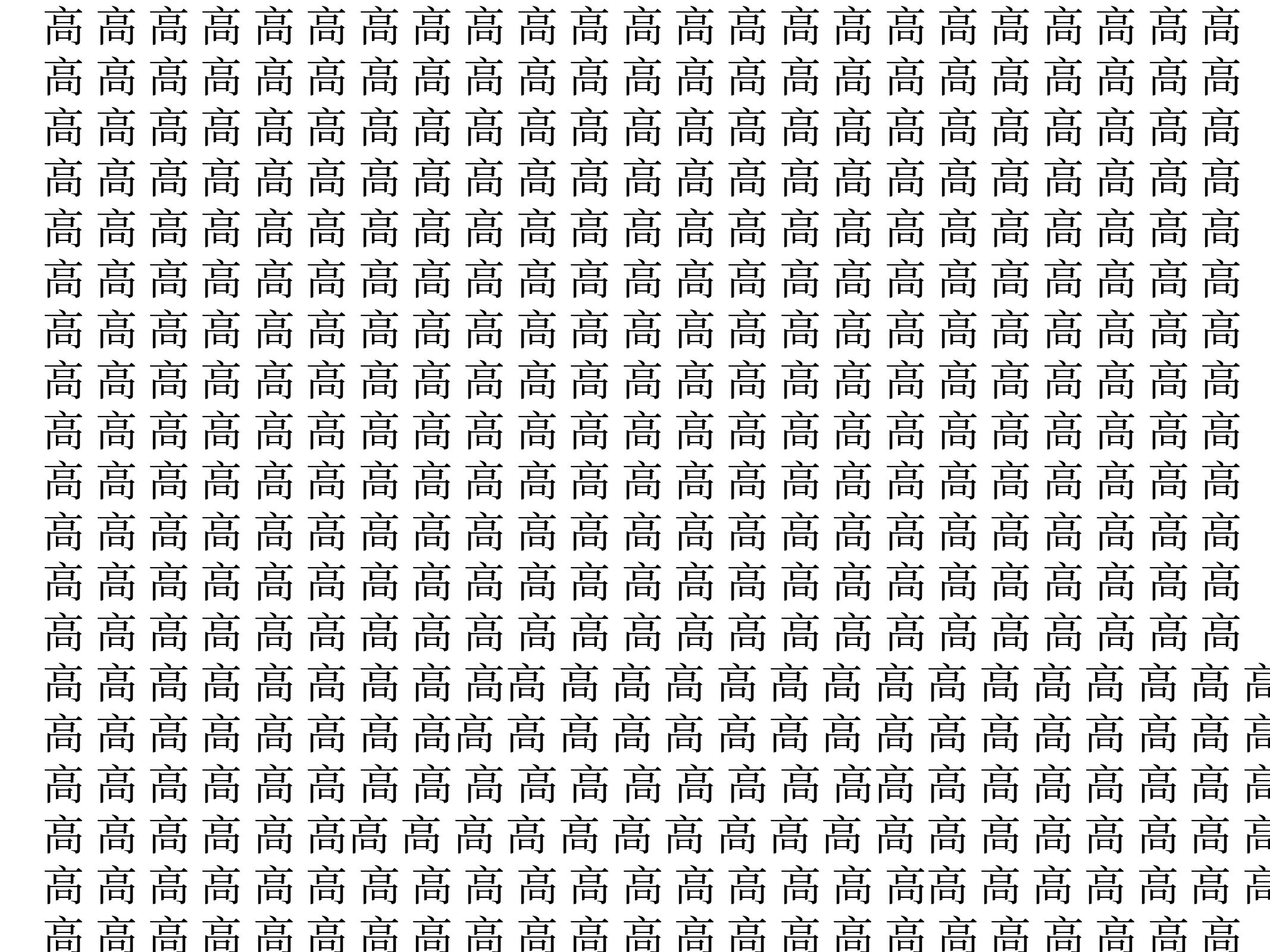

高 高 高 高 高 高 高 高 高 高 高 高 高 高 高 高 高 高 高 高 高 高 高 高 高 高 高 高 高 高 高 高 高 高 高 高 高 高 高 高 高 高 高 高 高 高 高 高 高 高 高 高 高 高 高 高 高 高 高 高 高 高 高 高 高 高 高 高 高 高 高 高 高 高 高 高 高 高 高 高 高 高 高 高 高 高 高 高 高 高 高 高 高 高 高 高 高 高 高 高 高 高 高 高 高 高 高 高 高 高 高 高 高 高 高 高 高 高 高 高 高 高 高 高 高 高 高 高 高 高 高 高 高 高 高 高 高 高 高 高 高 高 高 高 高 高 高 高 高 高 高 高 高 高 高 高 高 高 高 高 高 高 高 高 高 高 高 高 高 高 高 高 高 高 高 高 高 高 高 高 高 高 高 高 高 高 高 高 高 高 高 高 高 高 高 高 高 高 高 高 高 高 高 高 高 高 高 高 高 高 高 高 高 高 高 高 高 高 高 高 高 高 高 高 高 高 高 高 高 高 高 高 高 高 高 高 高 高 高 高 高 高 高 高 高 高 高 高 高 高 高 高 高 高 高 高 高 高 高 高 高 高 高 高 高 高 高 高 高 高 高 高 高 高 高 高 高 高 高 高 高 高 高 高 高 高 高 高 高 高 高 高 高 高 高 高 高 高 高 高 高 高 高 高 高 高 高 高高 高 高 高 高 高 高 高 高 高 高 高 高 高 高 高 高 高 高 高 高 高 高高 高 高 高 高 高 高 高 高 高 高 高 高 高 高 高 高 高 高 高 高 高 高 高 高 高 高 高 高 高 高 高高 高 高 高 高 高 高 高 高 高 高 高 高 高高 高 高 高 高 高 高 高 高 高 高 高 高 高 高 高 高 高 高 高 高 高 高 高 高 高 高 高 高 高 高 高 高 高 高高 高 高 高 高 高 高 高 高 高 高 高 高 高 高 高 高 高 高 高 高 高 高 高 高 高 高 高 高 高 高 高 高 高 高 高 高 高 高 高 高 高 高 高 高 高高 高